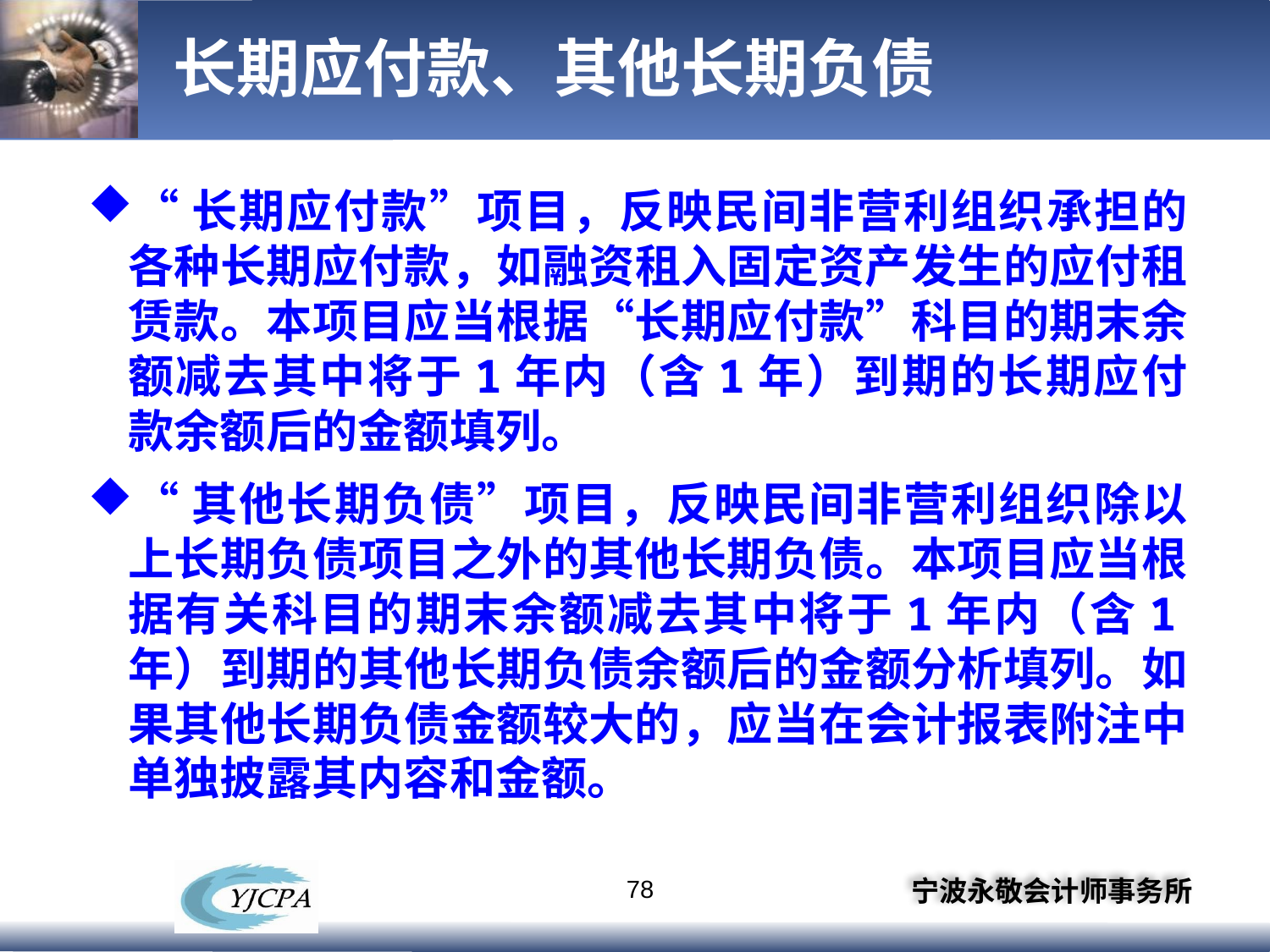

# 长期应付款、其他长期负债
“长期应付款”项目，反映民间非营利组织承担的各种长期应付款，如融资租入固定资产发生的应付租赁款。本项目应当根据“长期应付款”科目的期末余额减去其中将于1年内（含1年）到期的长期应付款余额后的金额填列。
“其他长期负债”项目，反映民间非营利组织除以上长期负债项目之外的其他长期负债。本项目应当根据有关科目的期末余额减去其中将于1年内（含1年）到期的其他长期负债余额后的金额分析填列。如果其他长期负债金额较大的，应当在会计报表附注中单独披露其内容和金额。